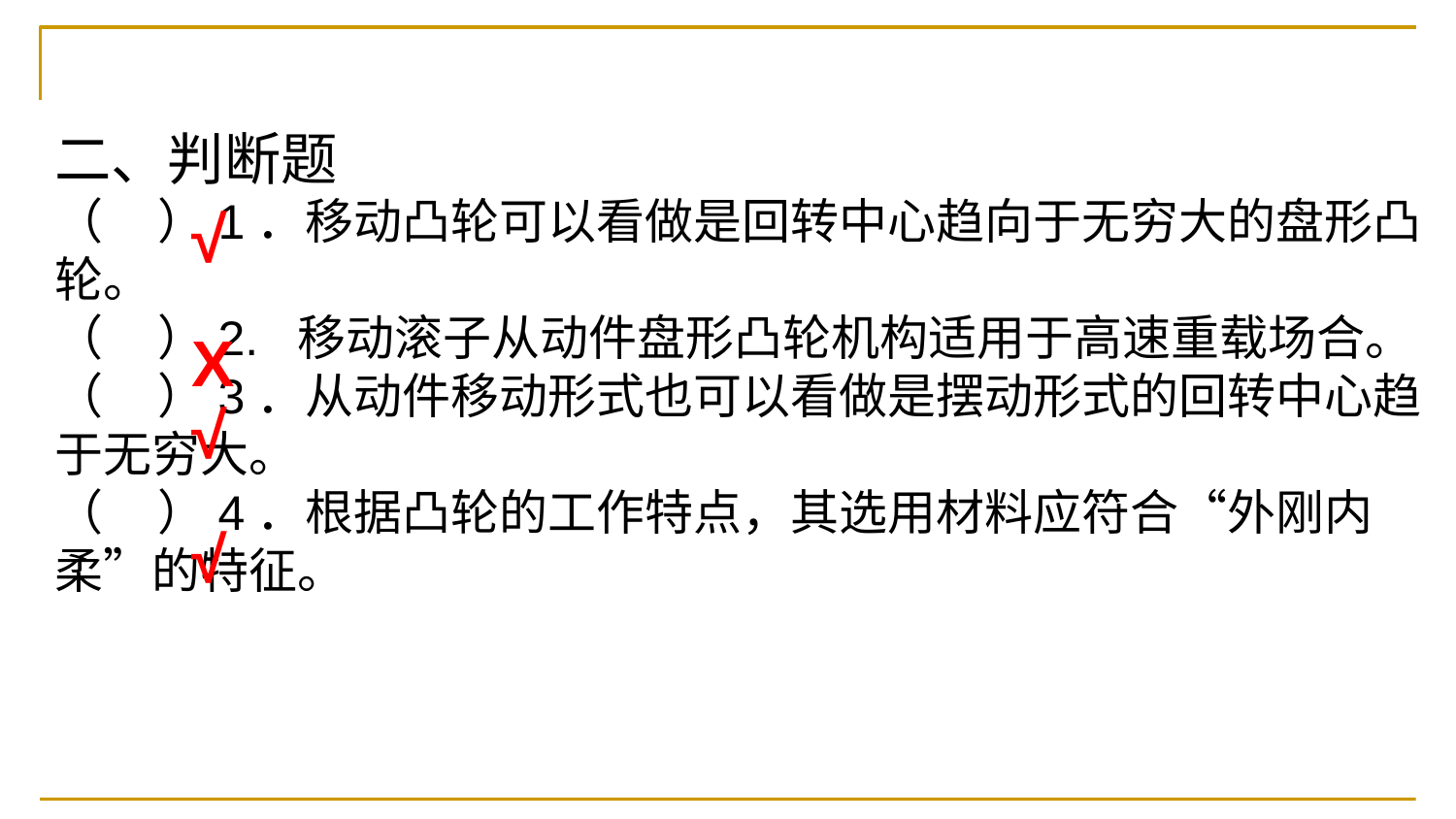

二、判断题
（     ）1．移动凸轮可以看做是回转中心趋向于无穷大的盘形凸轮。
（     ）2.  移动滚子从动件盘形凸轮机构适用于高速重载场合。
（     ）3．从动件移动形式也可以看做是摆动形式的回转中心趋于无穷大。
（     ）4．根据凸轮的工作特点，其选用材料应符合“外刚内柔”的特征。

√
X
√
√